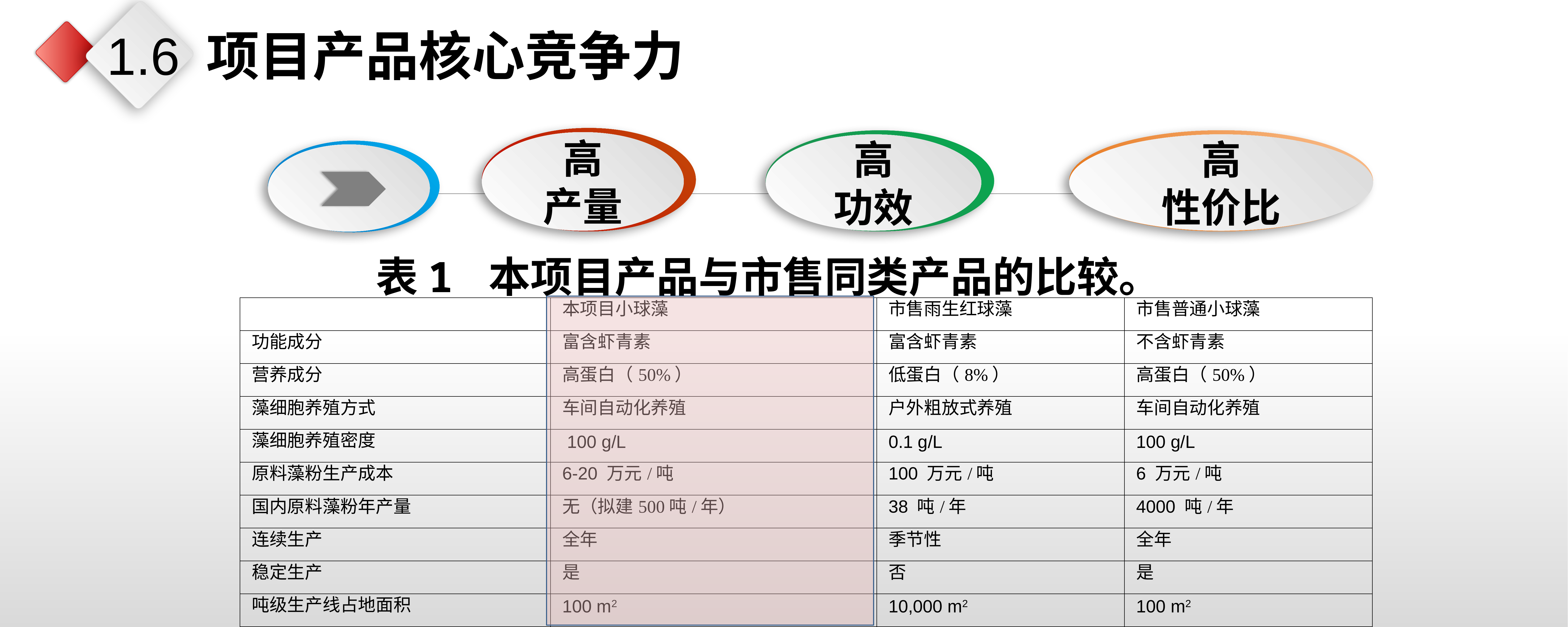

项目产品核心竞争力

1.6

高
产量

高
功效

高
性价比

表1 本项目产品与市售同类产品的比较。

|  | 本项目小球藻 | 市售雨生红球藻 | 市售普通小球藻 |
| --- | --- | --- | --- |
| 功能成分 | 富含虾青素 | 富含虾青素 | 不含虾青素 |
| 营养成分 | 高蛋白（50%） | 低蛋白（8%） | 高蛋白（50%） |
| 藻细胞养殖方式 | 车间自动化养殖 | 户外粗放式养殖 | 车间自动化养殖 |
| 藻细胞养殖密度 | 100 g/L | 0.1 g/L | 100 g/L |
| 原料藻粉生产成本 | 6-20 万元/吨 | 100 万元/吨 | 6 万元/吨 |
| 国内原料藻粉年产量 | 无（拟建500吨/年） | 38 吨/年 | 4000 吨/年 |
| 连续生产 | 全年 | 季节性 | 全年 |
| 稳定生产 | 是 | 否 | 是 |
| 吨级生产线占地面积 | 100 m2 | 10,000 m2 | 100 m2 |